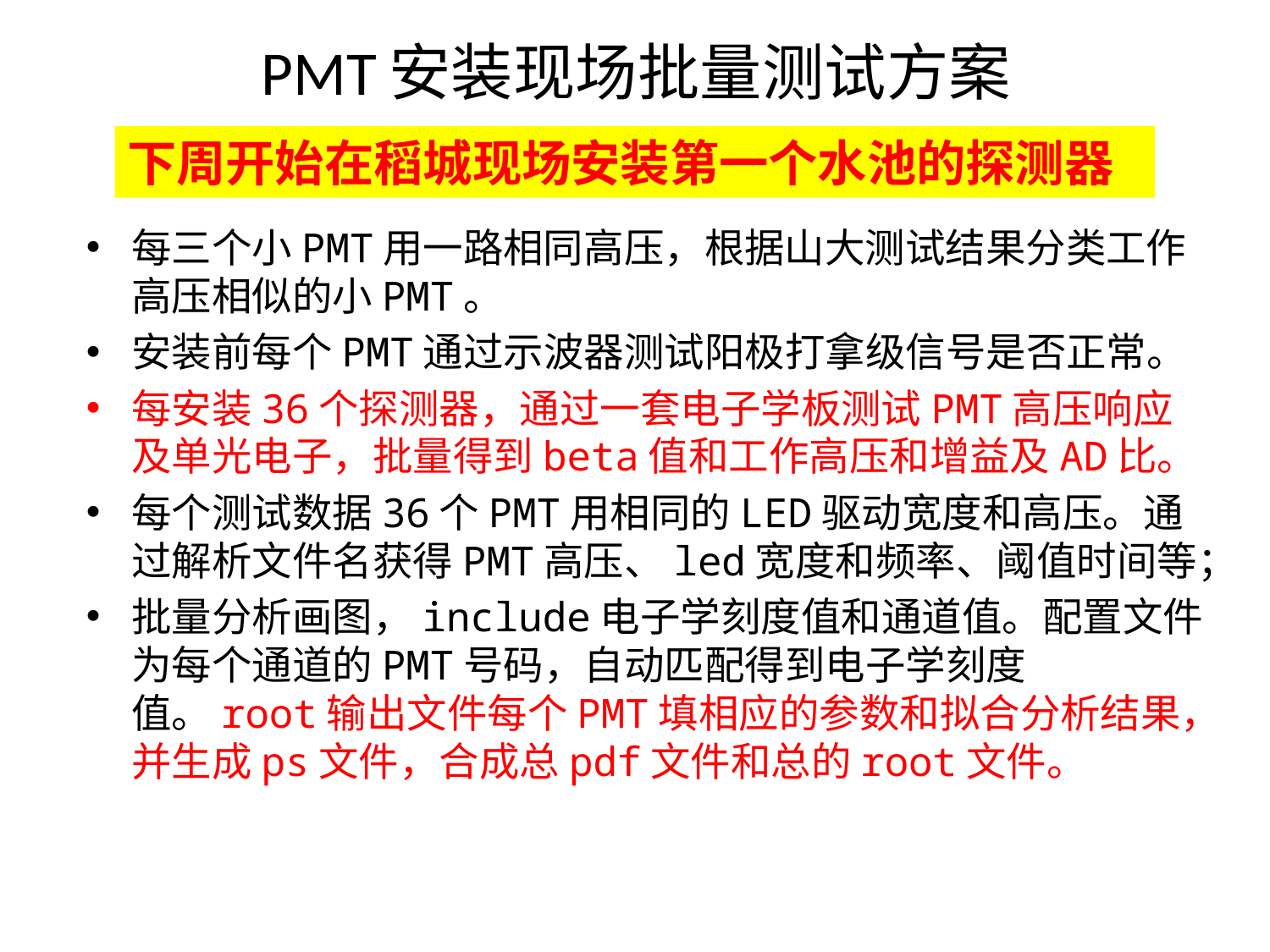

# PMT安装现场批量测试方案
下周开始在稻城现场安装第一个水池的探测器
每三个小PMT用一路相同高压，根据山大测试结果分类工作高压相似的小PMT。
安装前每个PMT通过示波器测试阳极打拿级信号是否正常。
每安装36个探测器，通过一套电子学板测试PMT高压响应及单光电子，批量得到beta值和工作高压和增益及AD比。
每个测试数据36个PMT用相同的LED驱动宽度和高压。通过解析文件名获得PMT高压、led宽度和频率、阈值时间等；
批量分析画图，include电子学刻度值和通道值。配置文件为每个通道的PMT号码，自动匹配得到电子学刻度值。root输出文件每个PMT填相应的参数和拟合分析结果，并生成ps文件，合成总pdf文件和总的root文件。